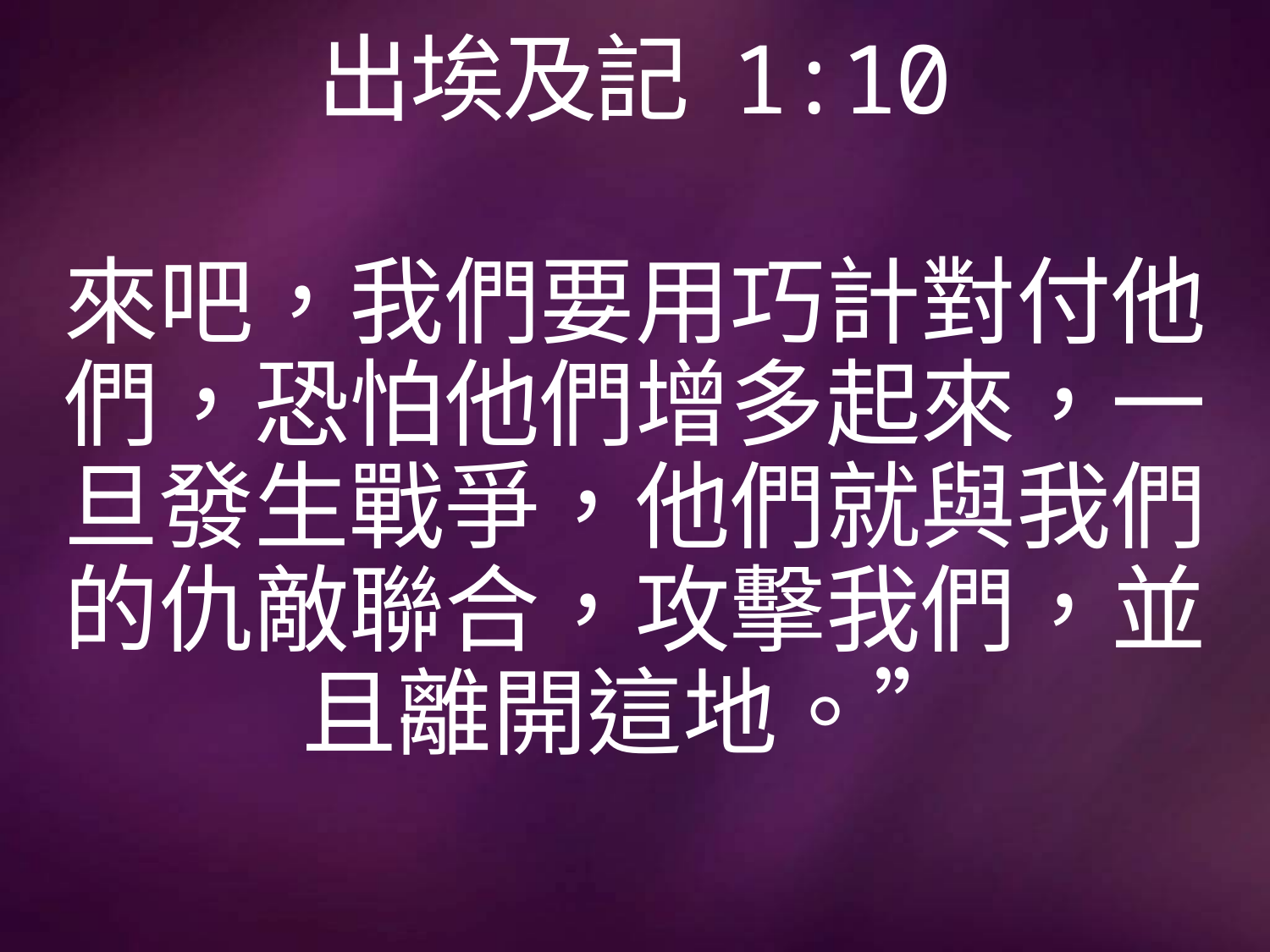

# 出埃及記 1:10
來吧，我們要用巧計對付他們，恐怕他們增多起來，一旦發生戰爭，他們就與我們的仇敵聯合，攻擊我們，並且離開這地。”